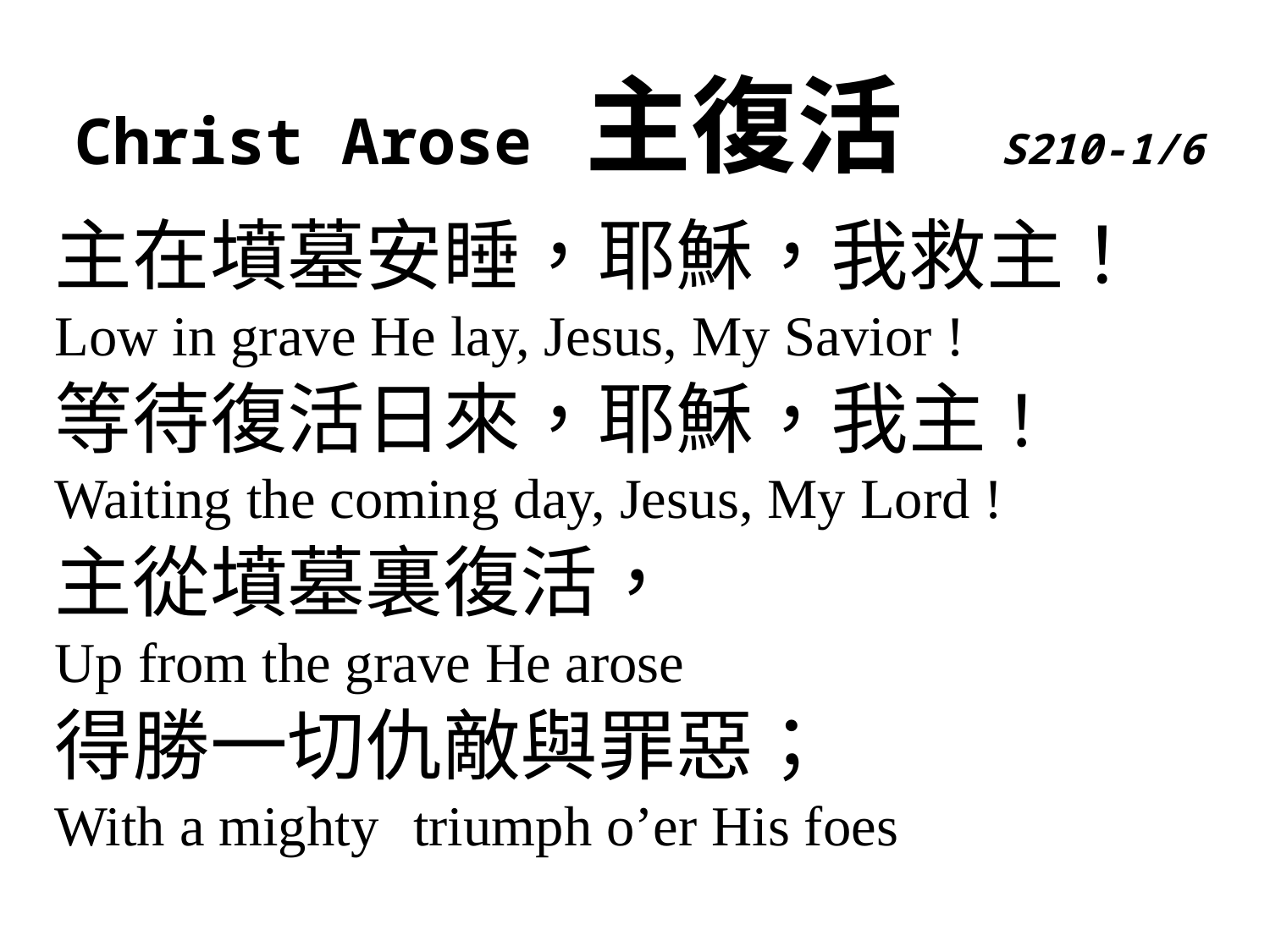

Christ Arose 主復活   S210-1/6
主在墳墓安睡，耶穌，我救主！
Low in grave He lay, Jesus, My Savior !
等待復活日來，耶穌，我主！
Waiting the coming day, Jesus, My Lord !
主從墳墓裏復活，
Up from the grave He arose
得勝一切仇敵與罪惡；
With a mighty triumph o’er His foes